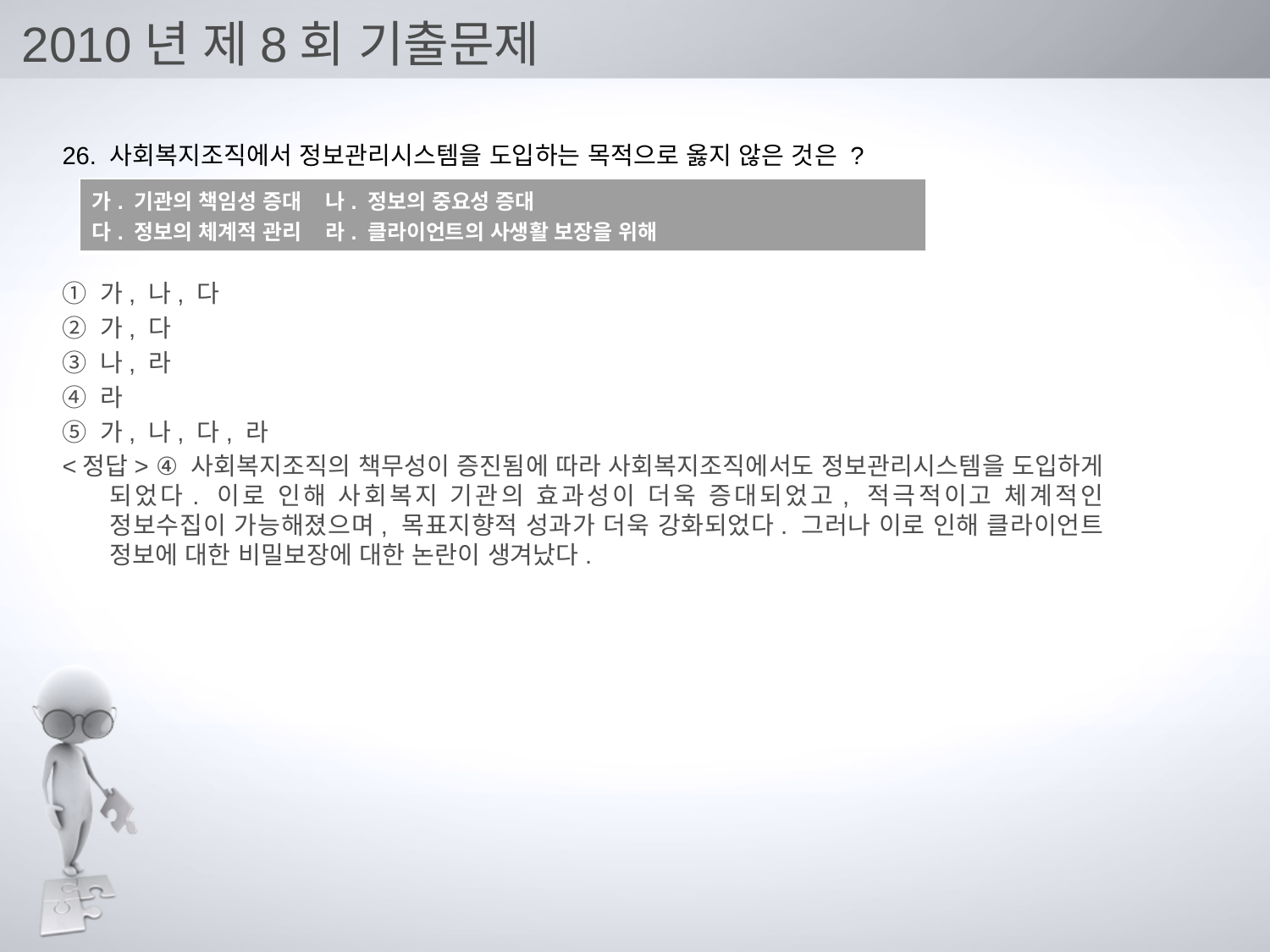

# 2010년 제8회 기출문제

26. 사회복지조직에서 정보관리시스템을 도입하는 목적으로 옳지 않은 것은 ?

① 가, 나, 다
② 가, 다
③ 나, 라
④ 라
⑤ 가, 나, 다, 라
<정답> ④ 사회복지조직의 책무성이 증진됨에 따라 사회복지조직에서도 정보관리시스템을 도입하게 되었다. 이로 인해 사회복지 기관의 효과성이 더욱 증대되었고, 적극적이고 체계적인 정보수집이 가능해졌으며, 목표지향적 성과가 더욱 강화되었다. 그러나 이로 인해 클라이언트 정보에 대한 비밀보장에 대한 논란이 생겨났다.

| 가. 기관의 책임성 증대 나. 정보의 중요성 증대 다. 정보의 체계적 관리 라. 클라이언트의 사생활 보장을 위해 |
| --- |